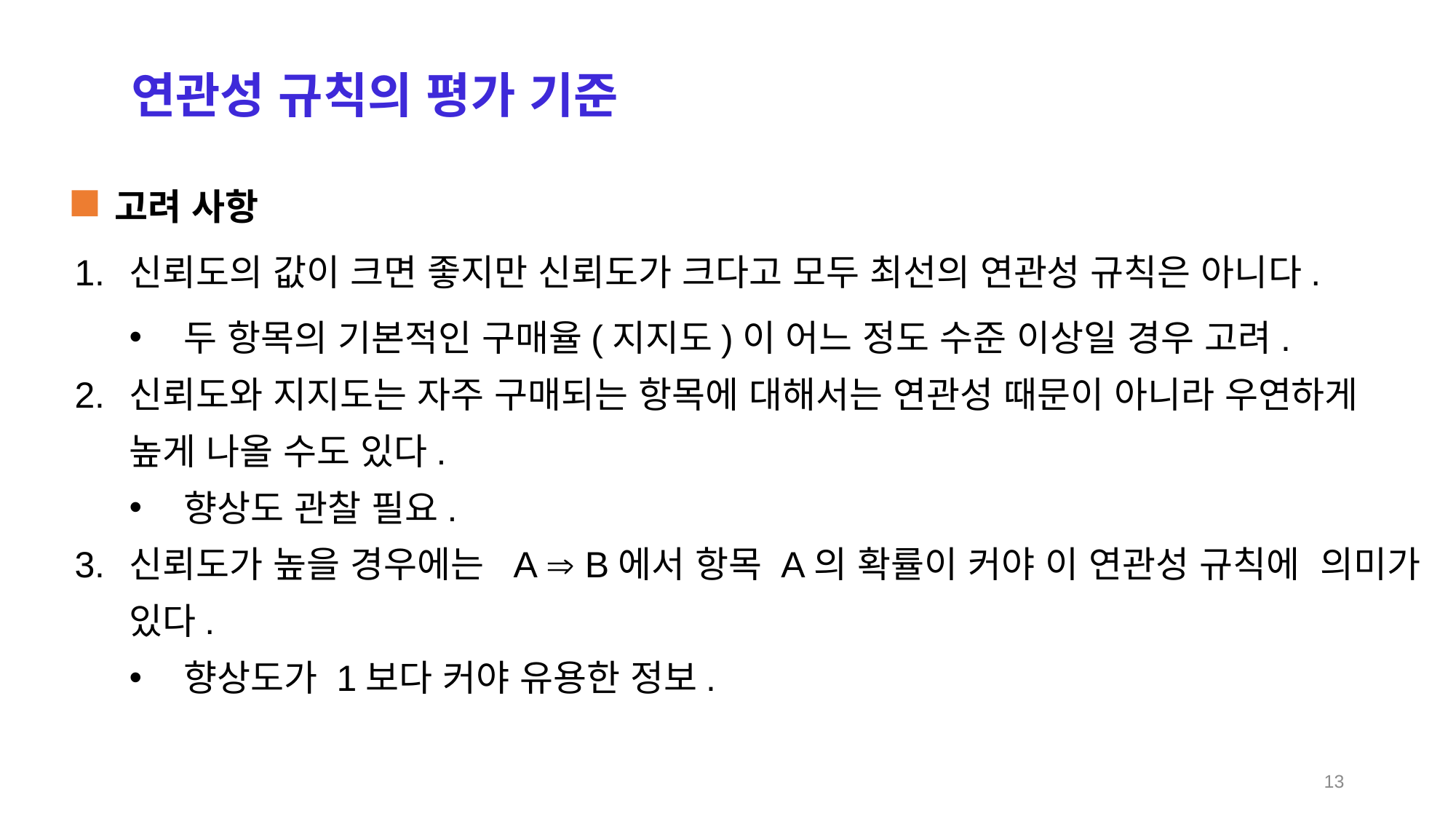

연관성 규칙의 평가 기준
 고려 사항
신뢰도의 값이 크면 좋지만 신뢰도가 크다고 모두 최선의 연관성 규칙은 아니다.
두 항목의 기본적인 구매율(지지도)이 어느 정도 수준 이상일 경우 고려.
신뢰도와 지지도는 자주 구매되는 항목에 대해서는 연관성 때문이 아니라 우연하게 높게 나올 수도 있다.
향상도 관찰 필요.
신뢰도가 높을 경우에는  A ⇒ B에서 항목 A의 확률이 커야 이 연관성 규칙에  의미가 있다.
향상도가 1보다 커야 유용한 정보.
13